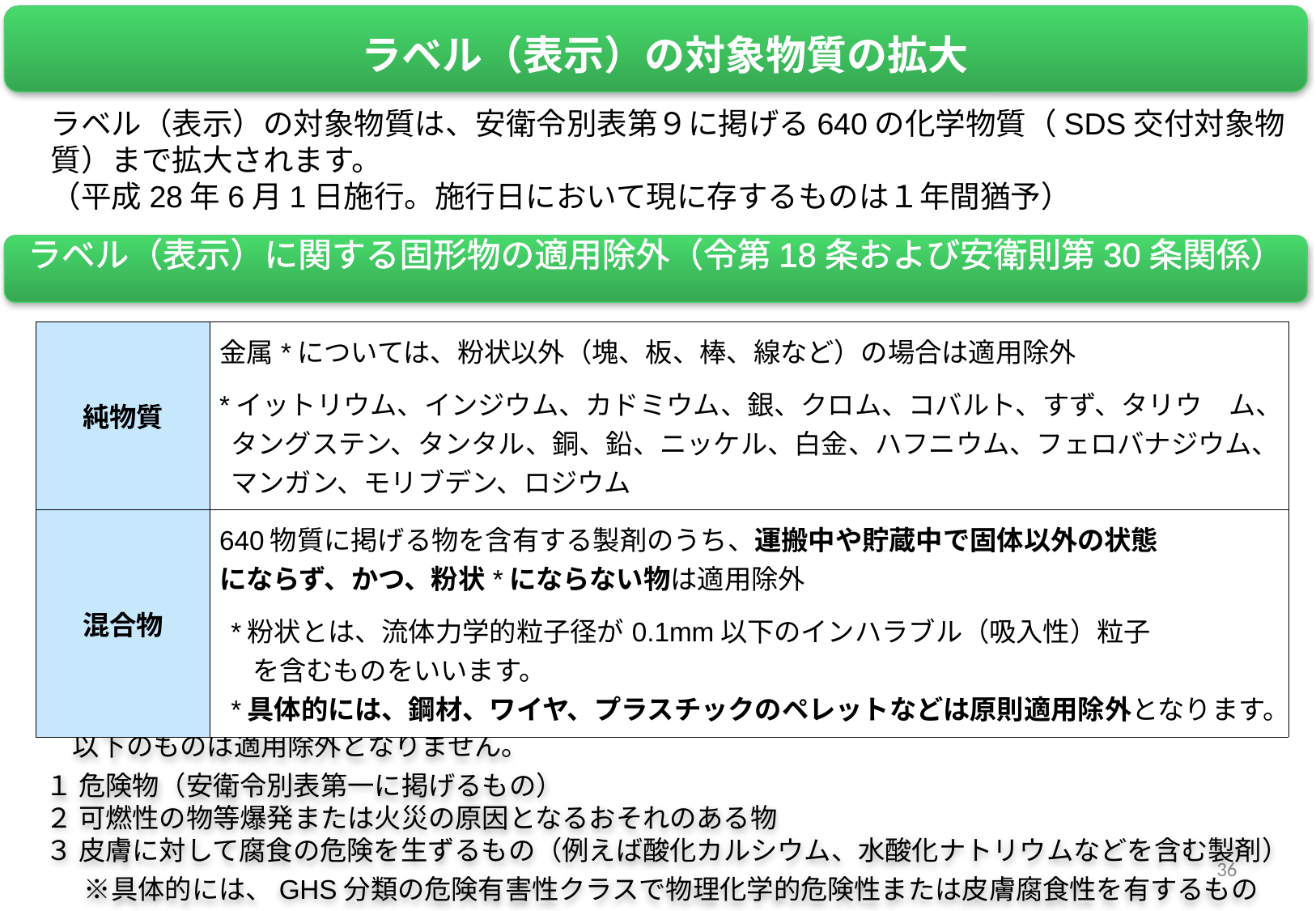

ラベル（表示）の対象物質の拡大
ラベル（表示）の対象物質は、安衛令別表第９に掲げる640の化学物質（SDS交付対象物質）まで拡大されます。
（平成28年6月1日施行。施行日において現に存するものは１年間猶予）
ラベル（表示）に関する固形物の適用除外（令第18条および安衛則第30条関係）
| 純物質 | 金属\*については、粉状以外（塊、板、棒、線など）の場合は適用除外 \*イットリウム、インジウム、カドミウム、銀、クロム、コバルト、すず、タリウ　ム、タングステン、タンタル、銅、鉛、ニッケル、白金、ハフニウム、フェロバナジウム、マンガン、モリブデン、ロジウム |
| --- | --- |
| 混合物 | 640物質に掲げる物を含有する製剤のうち、運搬中や貯蔵中で固体以外の状態 にならず、かつ、粉状\*にならない物は適用除外 \*粉状とは、流体力学的粒子径が0.1mm以下のインハラブル（吸入性）粒子 　 を含むものをいいます。 \*具体的には、鋼材、ワイヤ、プラスチックのペレットなどは原則適用除外となります。 |

＜適用除外とならない危険物または皮膚腐食性のあるもの＞
　以下のものは適用除外となりません。

１ 危険物（安衛令別表第一に掲げるもの）
２ 可燃性の物等爆発または火災の原因となるおそれのある物
３ 皮膚に対して腐食の危険を生ずるもの（例えば酸化カルシウム、水酸化ナトリウムなどを含む製剤）

　※具体的には、GHS分類の危険有害性クラスで物理化学的危険性または皮膚腐食性を有するもの
36